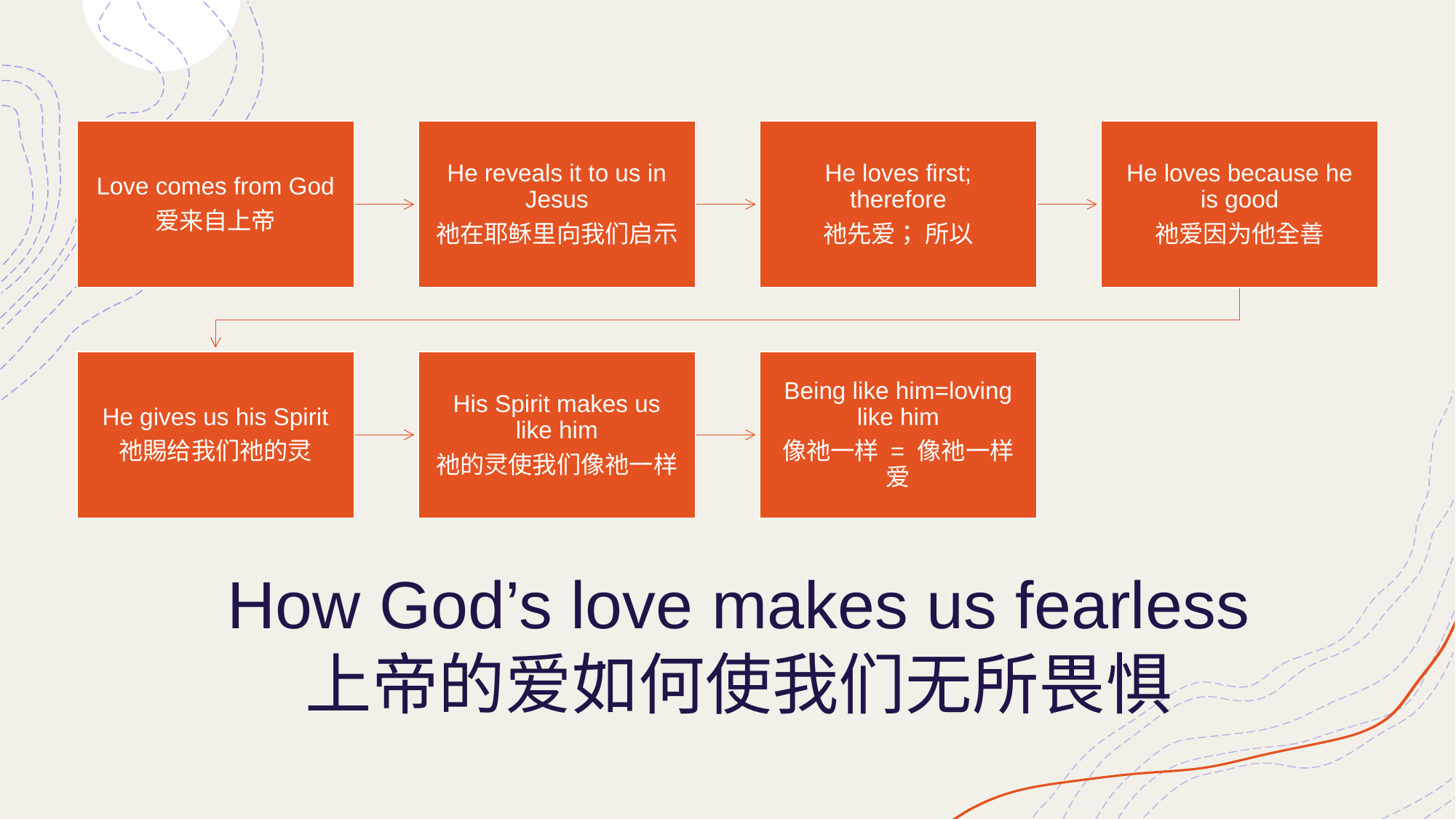

Love comes from God
爱来自上帝

He reveals it to us in Jesus
祂在耶稣里向我们启示

He loves first; therefore
祂先爱； 所以

He loves because he is good
祂爱因为他全善

He gives us his Spirit
祂賜给我们祂的灵

His Spirit makes us like him
祂的灵使我们像祂一样
Being like him=loving like him
像祂一样 = 像祂一样爱
# How God’s love makes us fearless 上帝的爱如何使我们无所畏惧